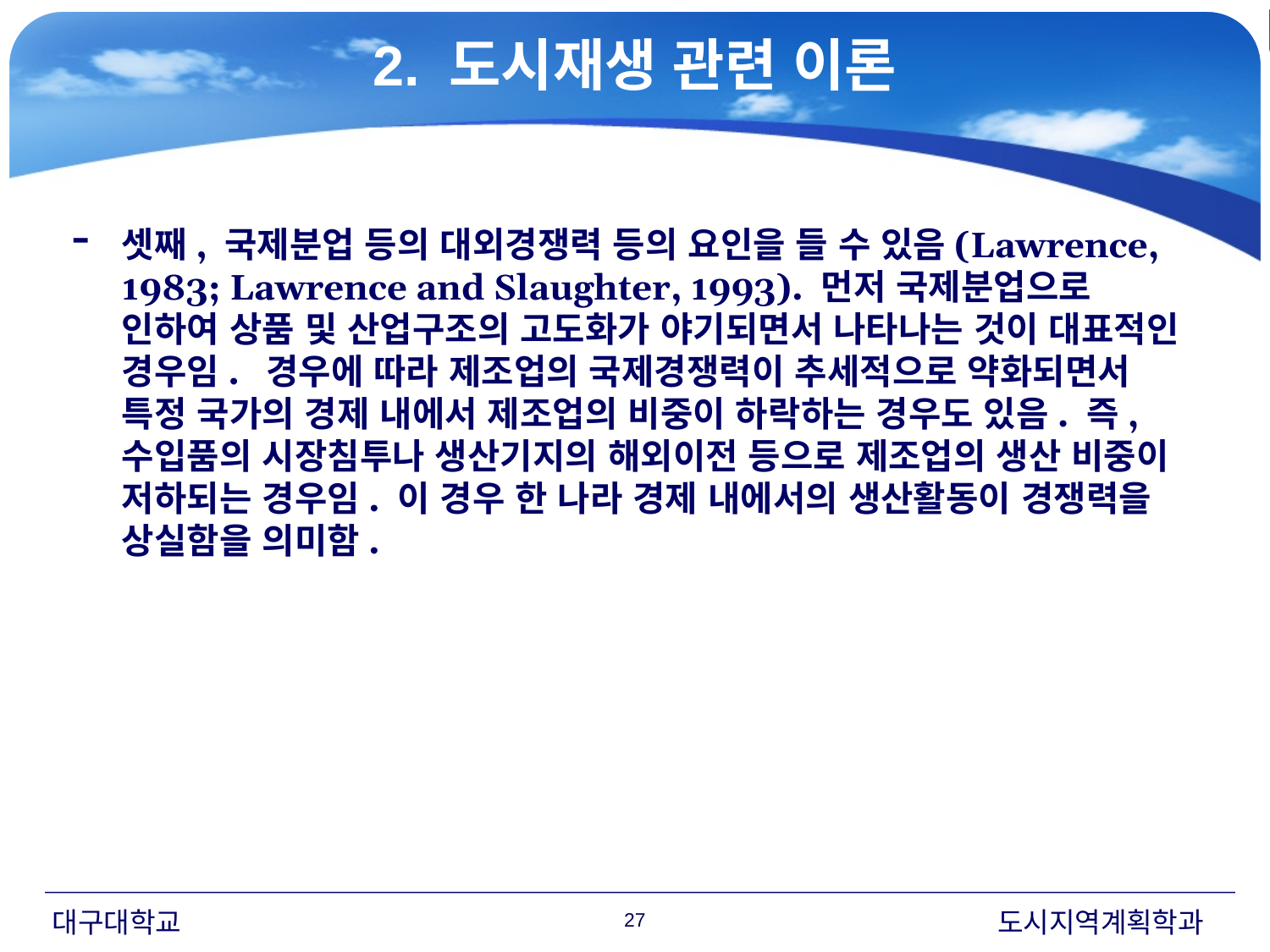

2. 도시재생 관련 이론
셋째, 국제분업 등의 대외경쟁력 등의 요인을 들 수 있음(Lawrence, 1983; Lawrence and Slaughter, 1993). 먼저 국제분업으로 인하여 상품 및 산업구조의 고도화가 야기되면서 나타나는 것이 대표적인 경우임.  경우에 따라 제조업의 국제경쟁력이 추세적으로 약화되면서 특정 국가의 경제 내에서 제조업의 비중이 하락하는 경우도 있음. 즉, 수입품의 시장침투나 생산기지의 해외이전 등으로 제조업의 생산 비중이 저하되는 경우임. 이 경우 한 나라 경제 내에서의 생산활동이 경쟁력을 상실함을 의미함.